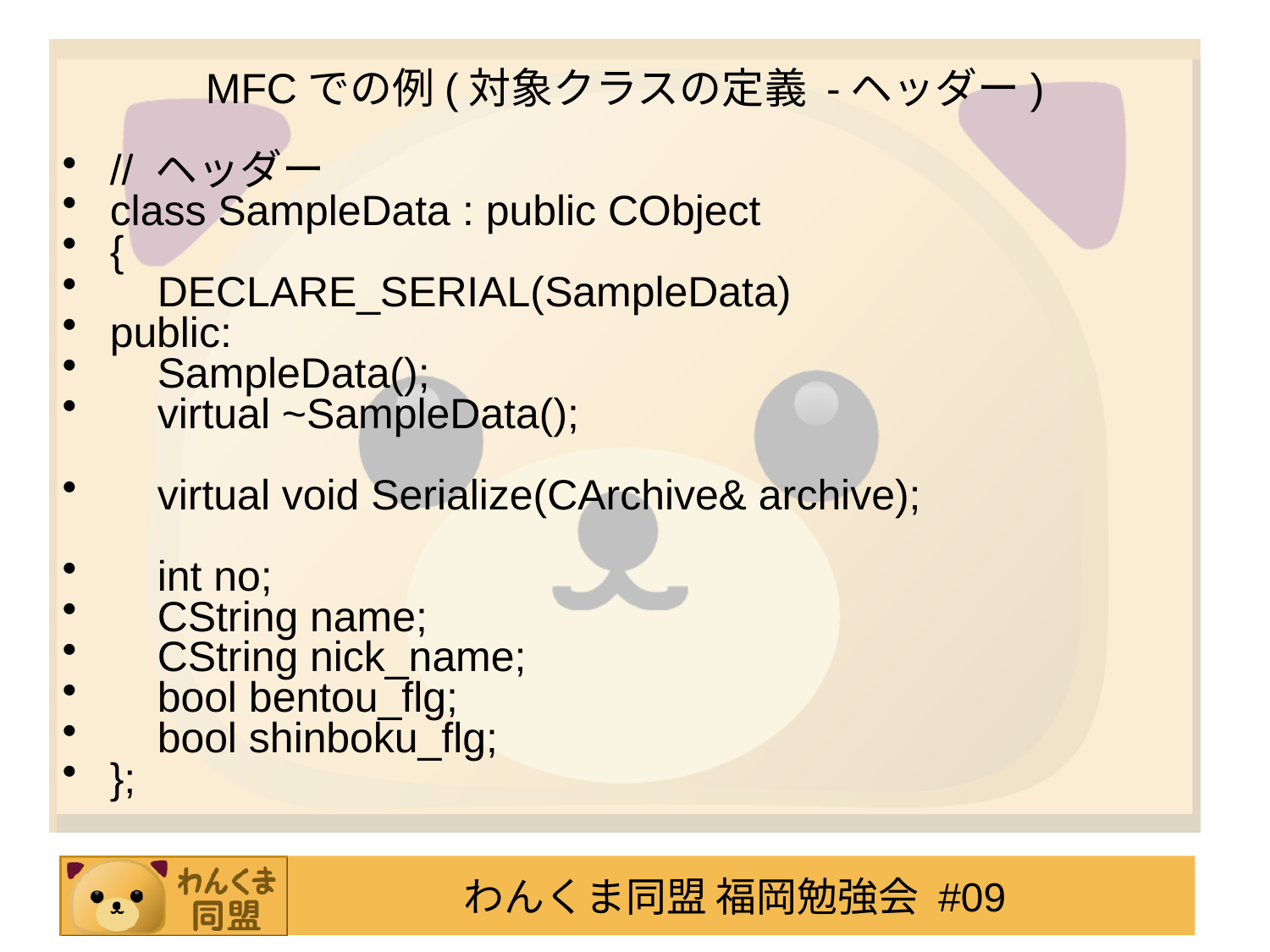

# MFCでの例(対象クラスの定義 -ヘッダー)
// ヘッダー
class SampleData : public CObject
{
    DECLARE_SERIAL(SampleData)
public:
    SampleData();
    virtual ~SampleData();

    virtual void Serialize(CArchive& archive);

    int no;
    CString name;
    CString nick_name;
    bool bentou_flg;
    bool shinboku_flg;
};